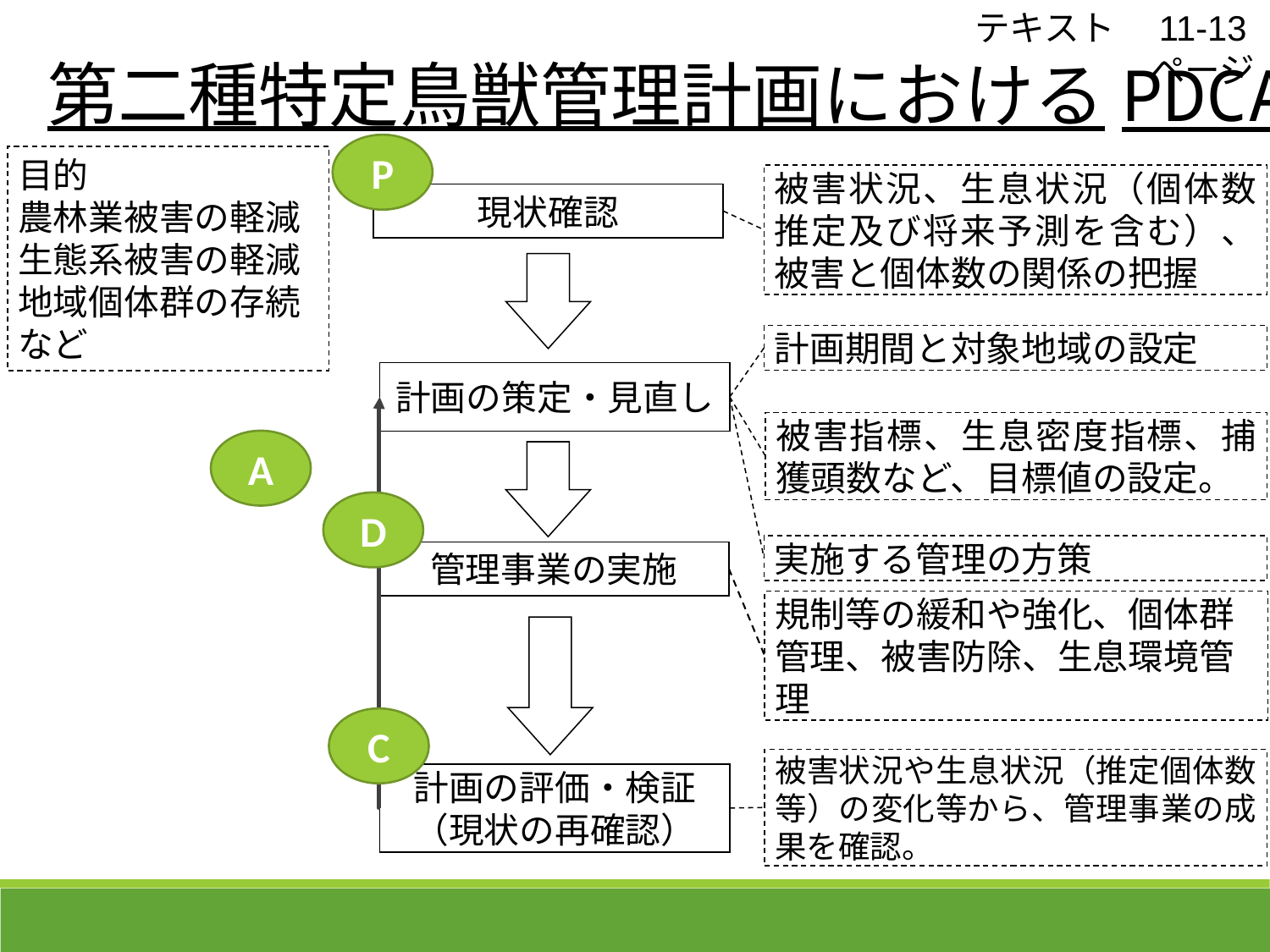

テキスト　11-13ページ
 第二種特定鳥獣管理計画におけるPDCA

P
目的
農林業被害の軽減
生態系被害の軽減
地域個体群の存続
など
被害状況、生息状況（個体数推定及び将来予測を含む）、被害と個体数の関係の把握
現状確認

計画期間と対象地域の設定
計画の策定・見直し
被害指標、生息密度指標、捕獲頭数など、目標値の設定。
A

D
実施する管理の方策
管理事業の実施
規制等の緩和や強化、個体群管理、被害防除、生息環境管理

C
被害状況や生息状況（推定個体数等）の変化等から、管理事業の成果を確認。
計画の評価・検証
（現状の再確認）